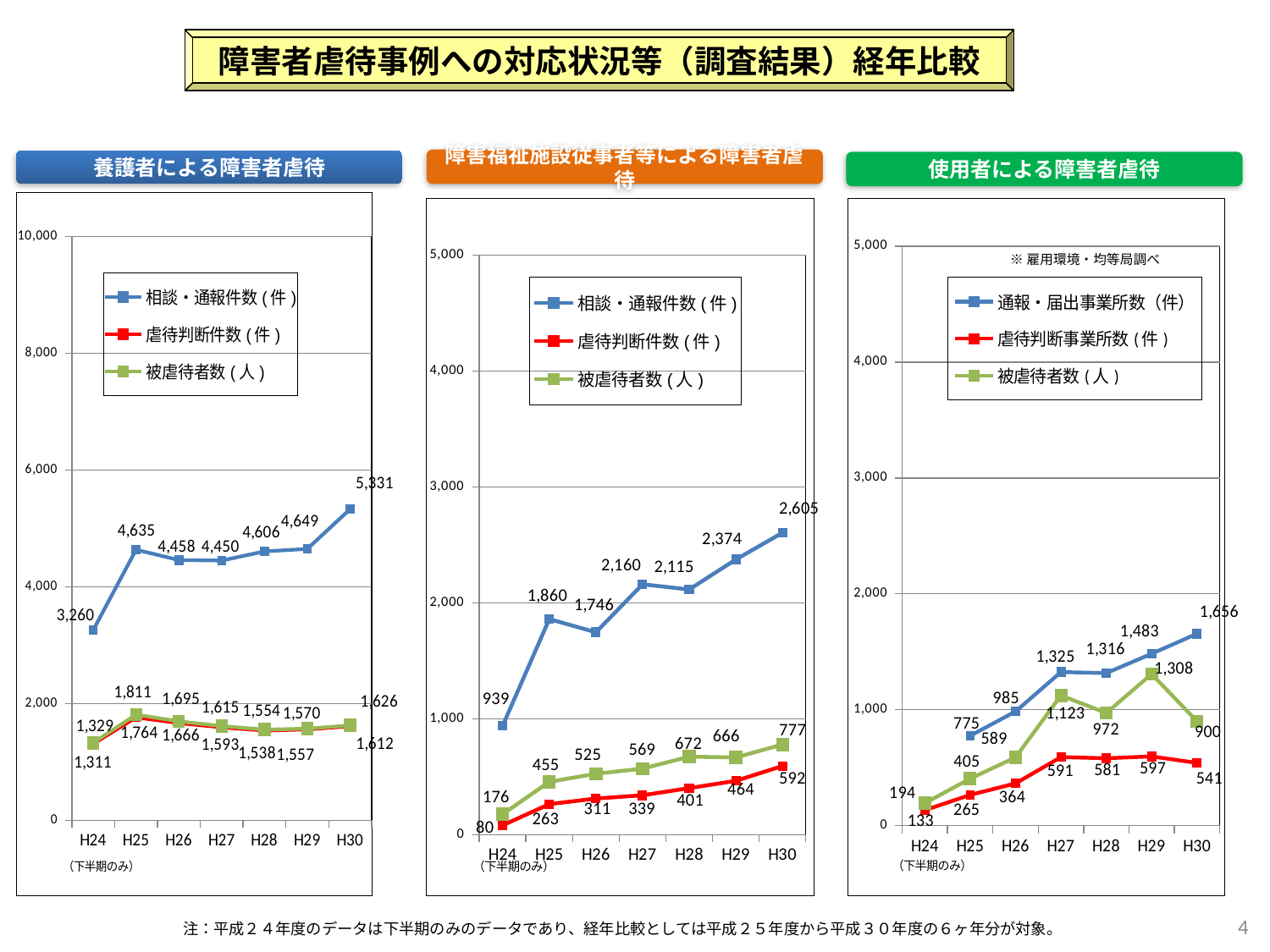

障害者虐待事例への対応状況等（調査結果）経年比較
障害福祉施設従事者等による障害者虐待
養護者による障害者虐待
使用者による障害者虐待

### Chart

| Category | 相談・通報件数(件) | 虐待判断件数(件) | 被虐待者数(人) |
|---|---|---|---|
| H24 | 3260.0 | 1311.0 | 1329.0 |
| H25 | 4635.0 | 1764.0 | 1811.0 |
| H26 | 4458.0 | 1666.0 | 1695.0 |
| H27 | 4450.0 | 1593.0 | 1615.0 |
| H28 | 4606.0 | 1538.0 | 1554.0 |
| H29 | 4649.0 | 1557.0 | 1570.0 |
| H30 | 5331.0 | 1612.0 | 1626.0 |

### Chart

| Category | 通報・届出事業所数（件） | 虐待判断事業所数(件) | 被虐待者数(人) |
|---|---|---|---|
| H24 | None | 133.0 | 194.0 |
| H25 | 775.0 | 265.0 | 405.0 |
| H26 | 985.0 | 364.0 | 589.0 |
| H27 | 1325.0 | 591.0 | 1123.0 |
| H28 | 1316.0 | 581.0 | 972.0 |
| H29 | 1483.0 | 597.0 | 1308.0 |
| H30 | 1656.0 | 541.0 | 900.0 |

### Chart

| Category | 相談・通報件数(件) | 虐待判断件数(件) | 被虐待者数(人) |
|---|---|---|---|
| H24 | 939.0 | 80.0 | 176.0 |
| H25 | 1860.0 | 263.0 | 455.0 |
| H26 | 1746.0 | 311.0 | 525.0 |
| H27 | 2160.0 | 339.0 | 569.0 |
| H28 | 2115.0 | 401.0 | 672.0 |
| H29 | 2374.0 | 464.0 | 666.0 |
| H30 | 2605.0 | 592.0 | 777.0 |
※雇用環境・均等局調べ
4
注：平成２４年度のデータは下半期のみのデータであり、経年比較としては平成２５年度から平成３０年度の６ヶ年分が対象。